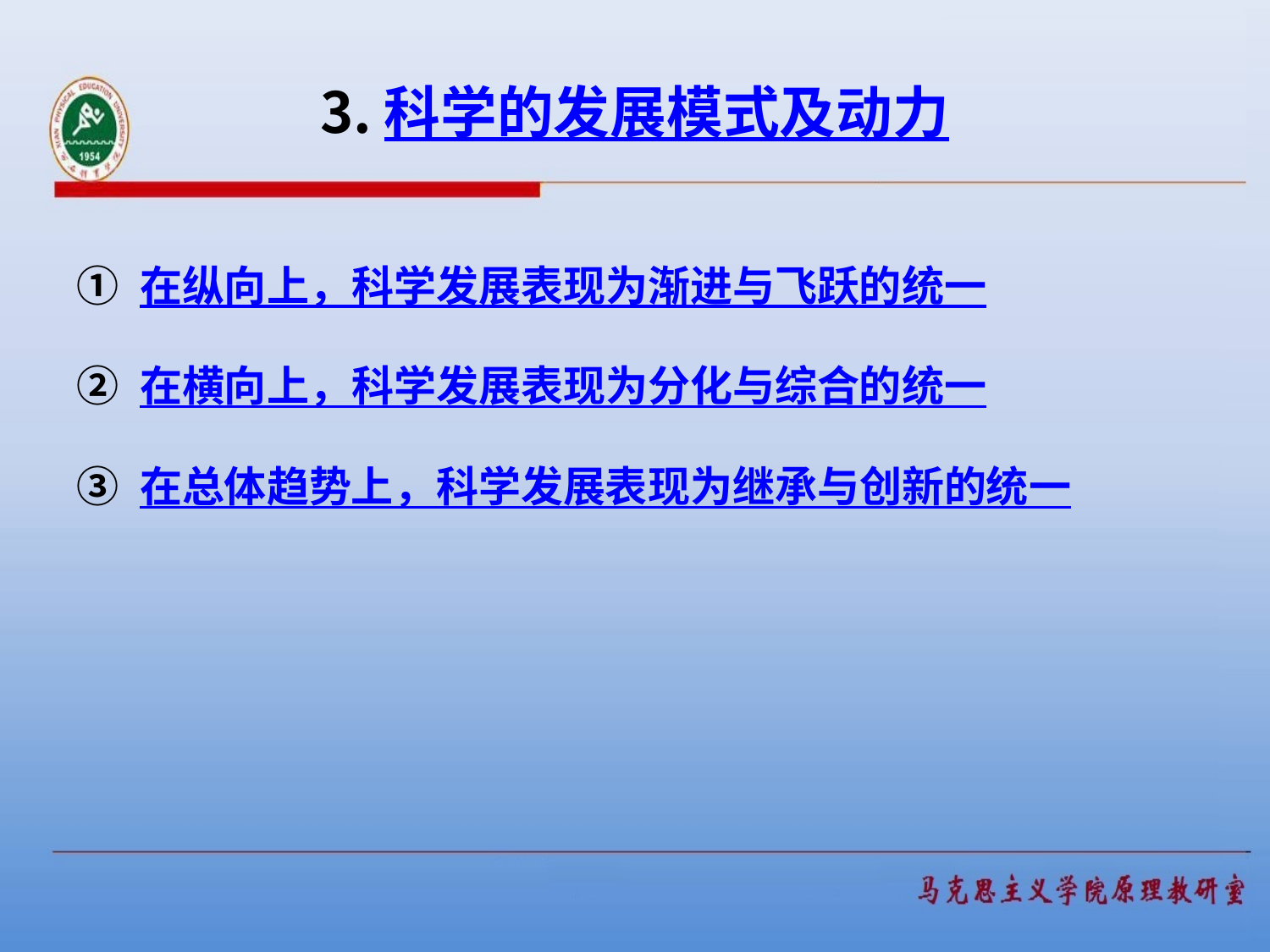

# 科学的发展模式及动力
在纵向上，科学发展表现为渐进与飞跃的统一
在横向上，科学发展表现为分化与综合的统一
在总体趋势上，科学发展表现为继承与创新的统一